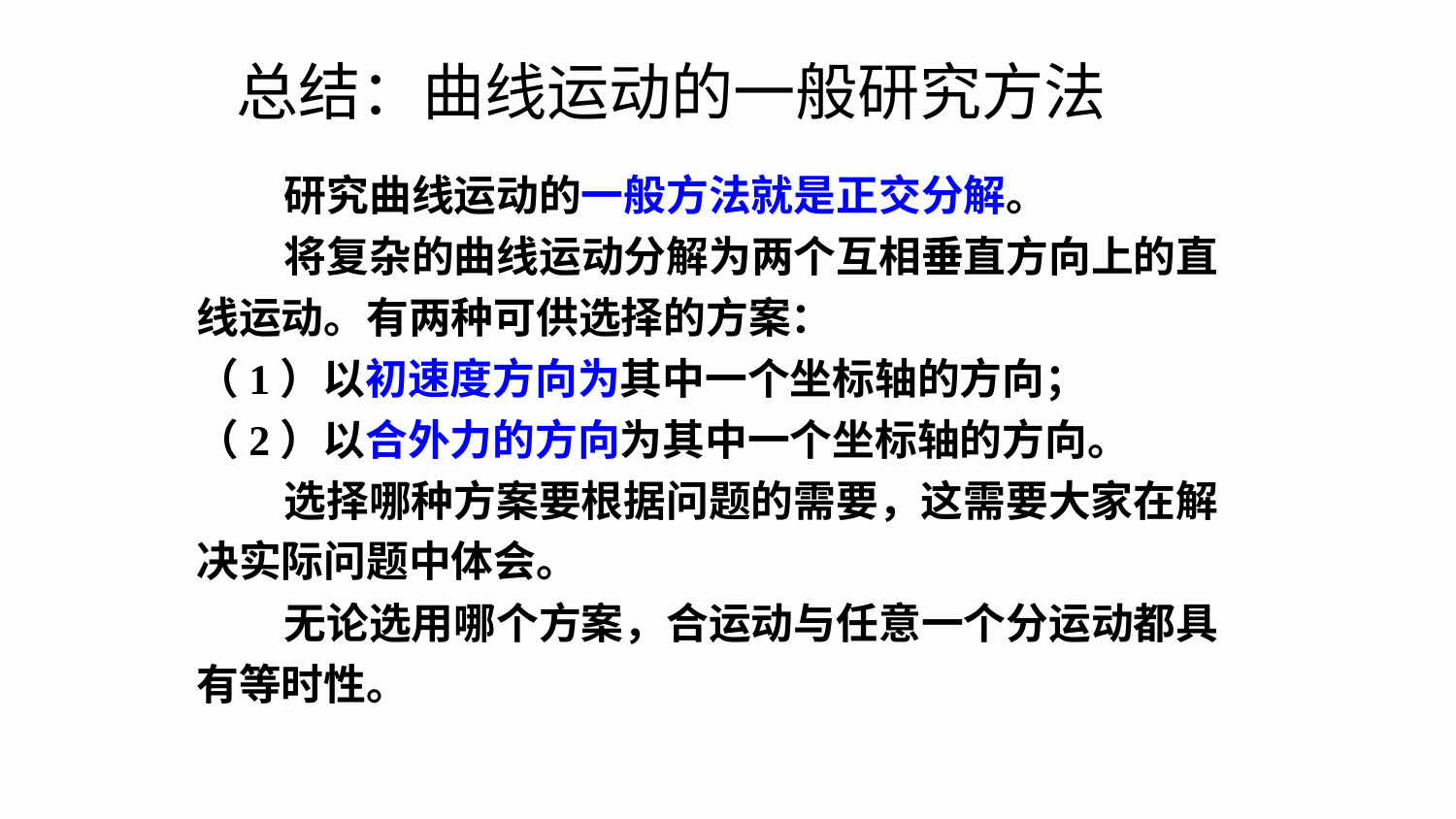

总结：曲线运动的一般研究方法
        研究曲线运动的一般方法就是正交分解。
        将复杂的曲线运动分解为两个互相垂直方向上的直线运动。有两种可供选择的方案：
（1）以初速度方向为其中一个坐标轴的方向；
（2）以合外力的方向为其中一个坐标轴的方向。
        选择哪种方案要根据问题的需要，这需要大家在解决实际问题中体会。
        无论选用哪个方案，合运动与任意一个分运动都具有等时性。